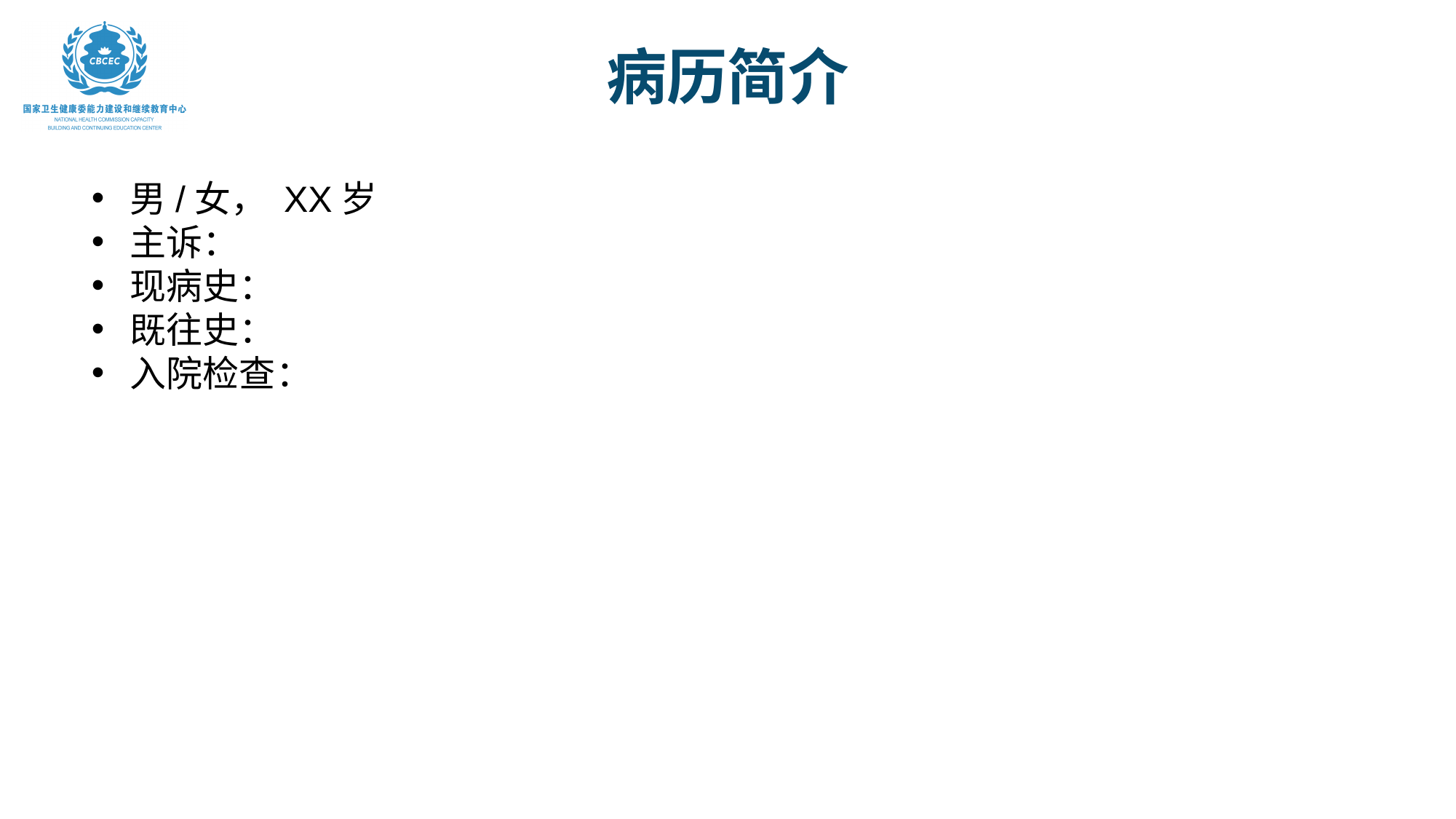

# 病历简介
男/女， XX岁
主诉：
现病史：
既往史：
入院检查：